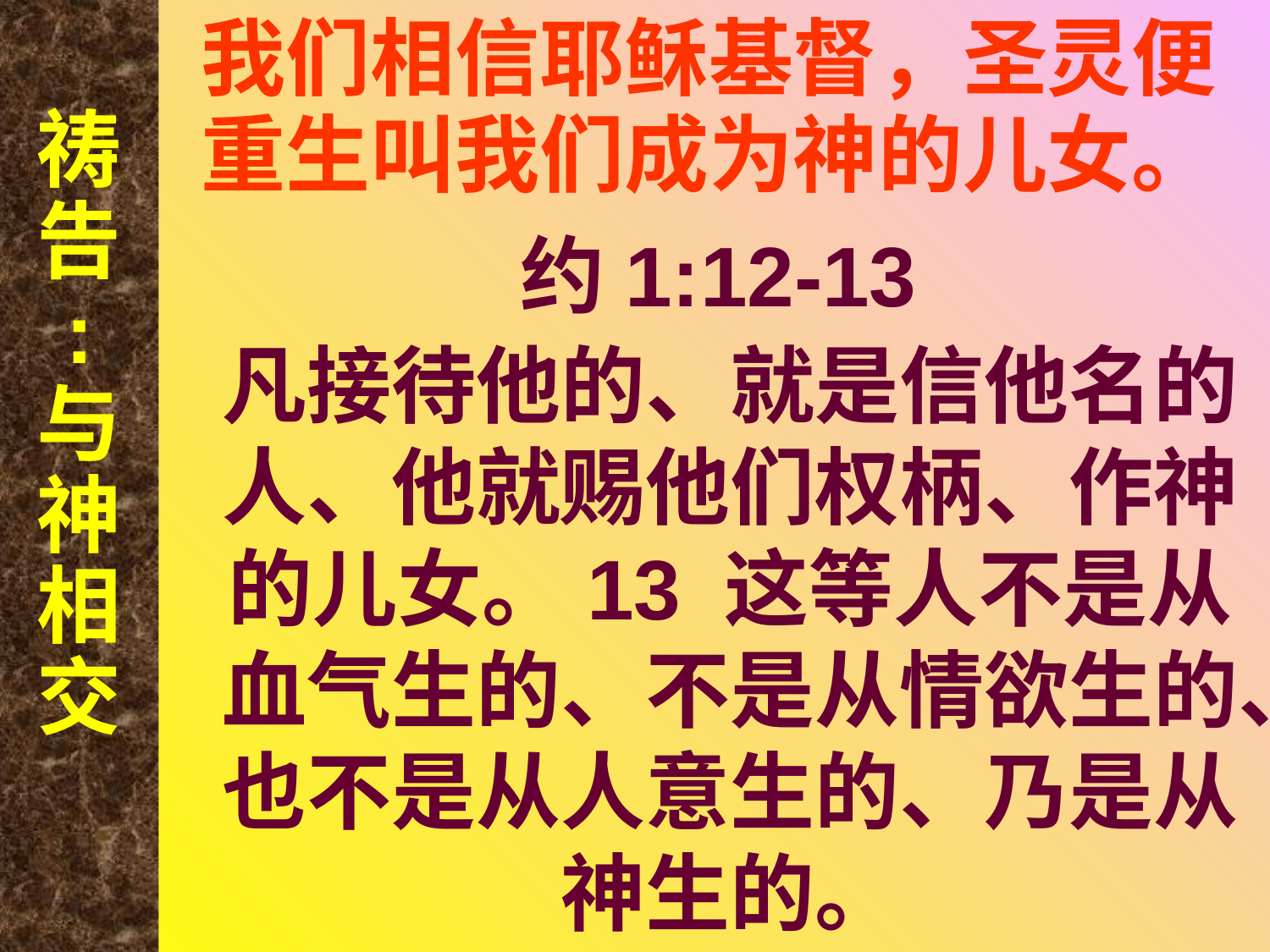

祷告
:
与神相交

# 我们相信耶稣基督，圣灵便重生叫我们成为神的儿女。
约1:12-13
凡接待他的、就是信他名的人、他就赐他们权柄、作神的儿女。13 这等人不是从血气生的、不是从情欲生的、也不是从人意生的、乃是从神生的。